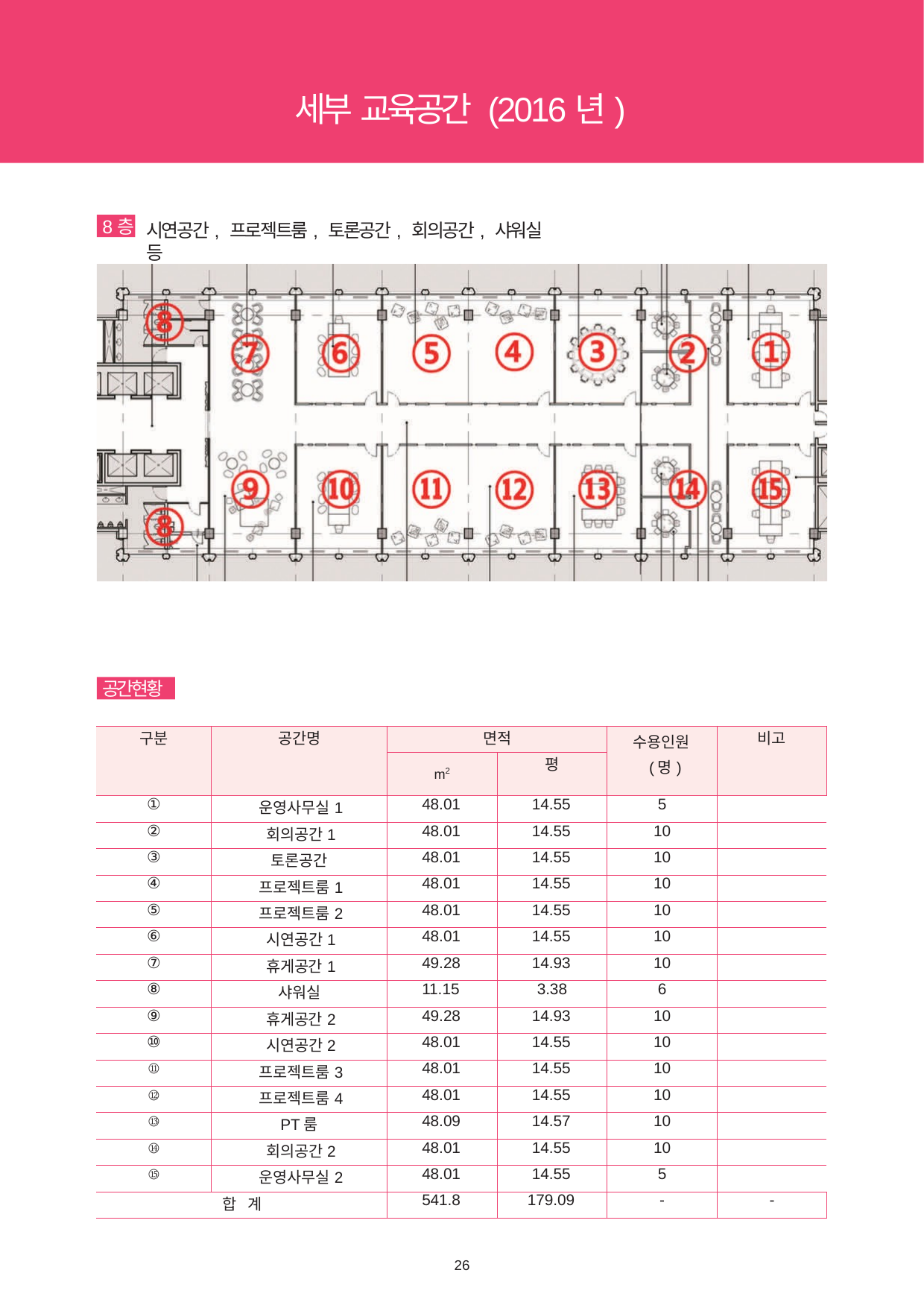

세부 교육공간 (2016년)
8층
시연공간, 프로젝트룸, 토론공간, 회의공간, 샤워실 등

공간현황
| 구분 | 공간명 | 면적 |  | 수용인원 (명) | 비고 |
| --- | --- | --- | --- | --- | --- |
|  |  | m2 | 평 |  |  |
| ① | 운영사무실1 | 48.01 | 14.55 | 5 |  |
| ② | 회의공간1 | 48.01 | 14.55 | 10 |  |
| ③ | 토론공간 | 48.01 | 14.55 | 10 |  |
| ④ | 프로젝트룸1 | 48.01 | 14.55 | 10 |  |
| ⑤ | 프로젝트룸2 | 48.01 | 14.55 | 10 |  |
| ⑥ | 시연공간1 | 48.01 | 14.55 | 10 |  |
| ⑦ | 휴게공간1 | 49.28 | 14.93 | 10 |  |
| ⑧ | 샤워실 | 11.15 | 3.38 | 6 |  |
| ⑨ | 휴게공간2 | 49.28 | 14.93 | 10 |  |
| ⑩ | 시연공간2 | 48.01 | 14.55 | 10 |  |
| ⑪ | 프로젝트룸3 | 48.01 | 14.55 | 10 |  |
| ⑫ | 프로젝트룸4 | 48.01 | 14.55 | 10 |  |
| ⑬ | PT룸 | 48.09 | 14.57 | 10 |  |
| ⑭ | 회의공간2 | 48.01 | 14.55 | 10 |  |
| ⑮ | 운영사무실2 | 48.01 | 14.55 | 5 |  |
| 합 계 |  | 541.8 | 179.09 | - | - |
26